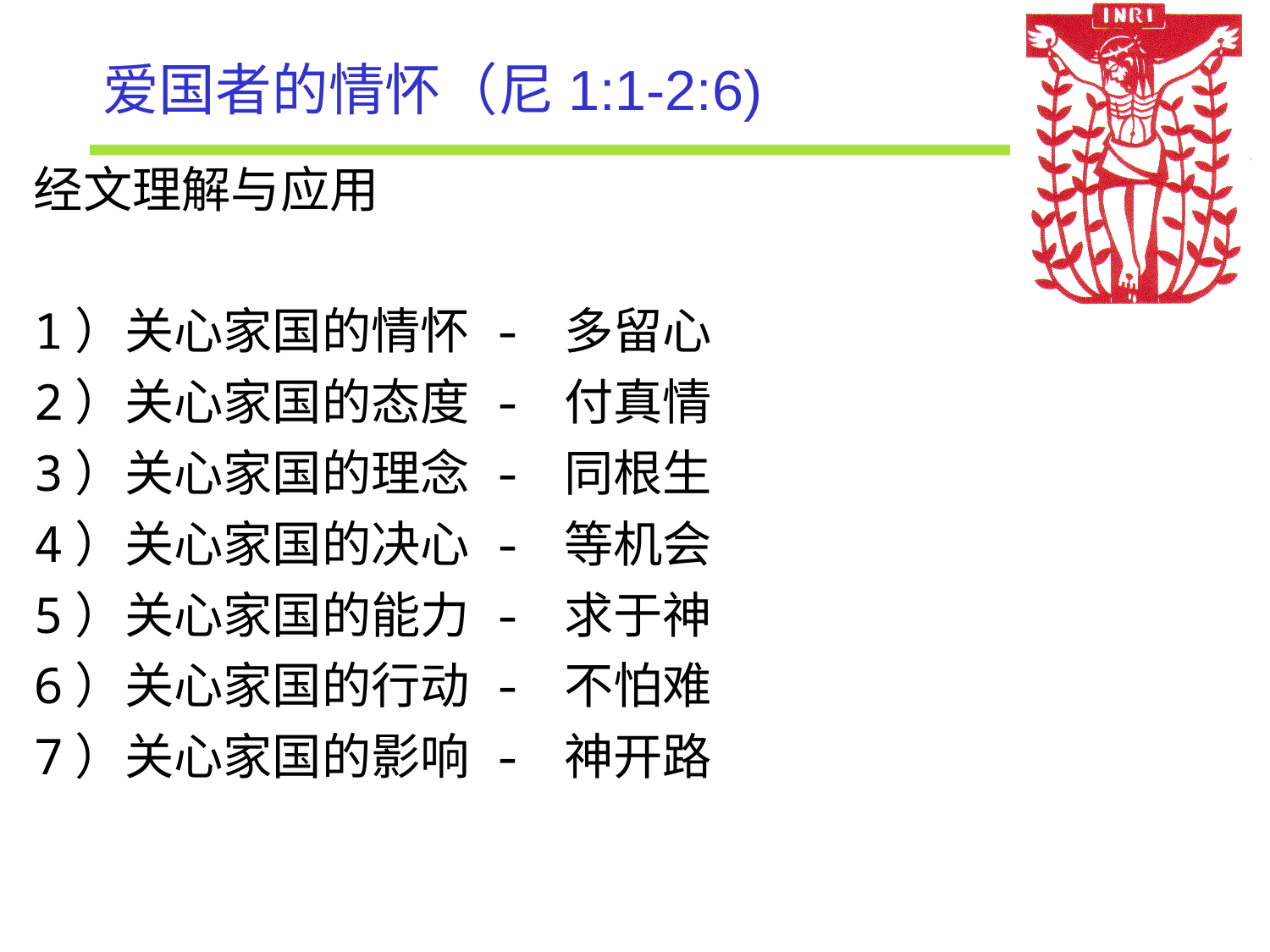

# 爱国者的情怀（尼1:1-2:6)
经文理解与应用

1）关心家国的情怀 - 多留心
2）关心家国的态度 - 付真情
3）关心家国的理念 - 同根生
4）关心家国的决心 - 等机会
5）关心家国的能力 - 求于神
6）关心家国的行动 - 不怕难
7）关心家国的影响 - 神开路